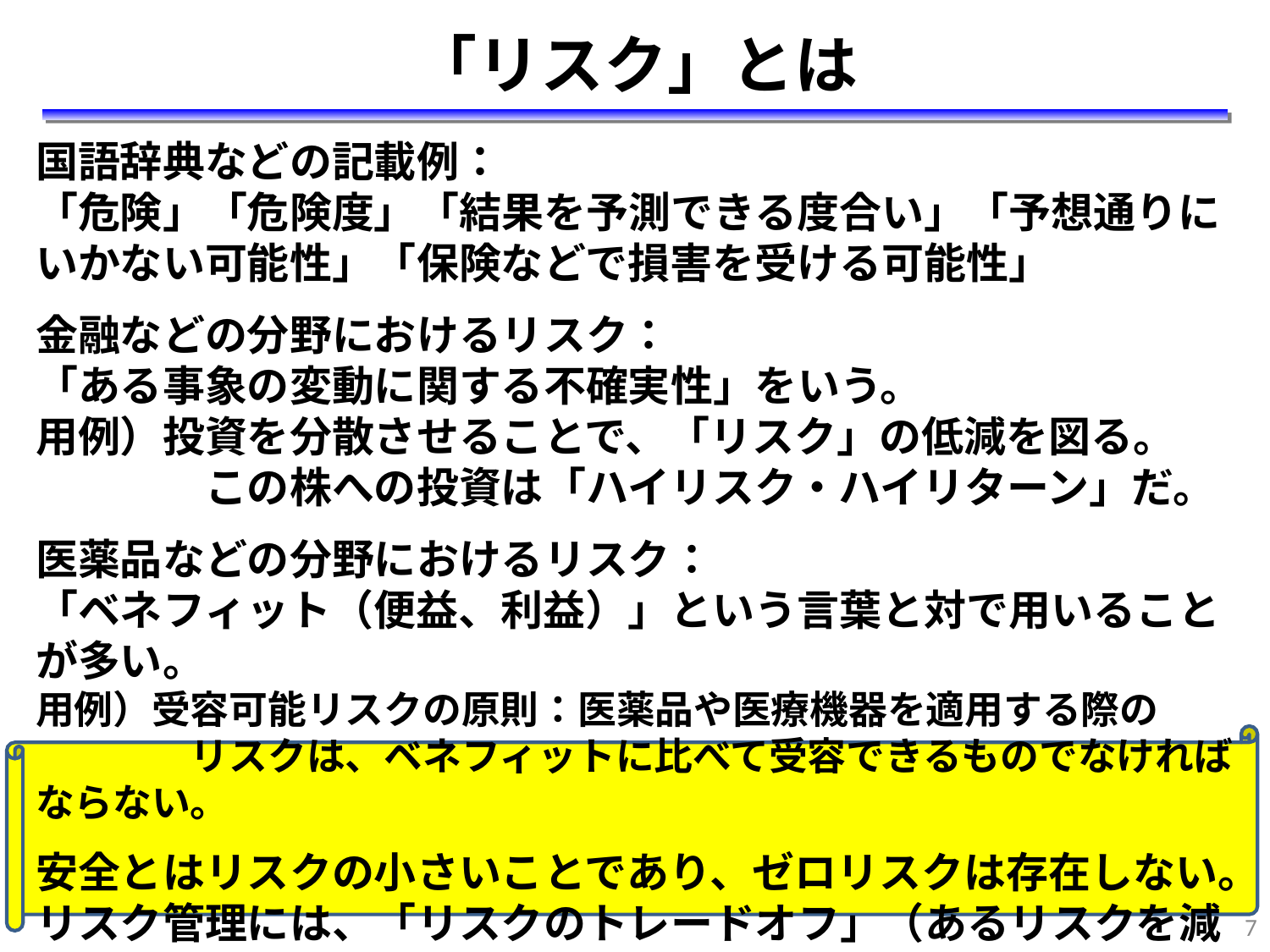

「リスク」とは
国語辞典などの記載例：
「危険」「危険度」「結果を予測できる度合い」「予想通りにいかない可能性」「保険などで損害を受ける可能性」

金融などの分野におけるリスク：
「ある事象の変動に関する不確実性」をいう。
用例）投資を分散させることで、「リスク」の低減を図る。
　　　　この株への投資は「ハイリスク・ハイリターン」だ。

医薬品などの分野におけるリスク：
「ベネフィット（便益、利益）」という言葉と対で用いることが多い。
用例）受容可能リスクの原則：医薬品や医療機器を適用する際の
　　　　リスクは、ベネフィットに比べて受容できるものでなければならない。

安全とはリスクの小さいことであり、ゼロリスクは存在しない。
リスク管理には、「リスクのトレードオフ」（あるリスクを減少させようとすると、別のリスクが増大する。）の評価が重要である。

7